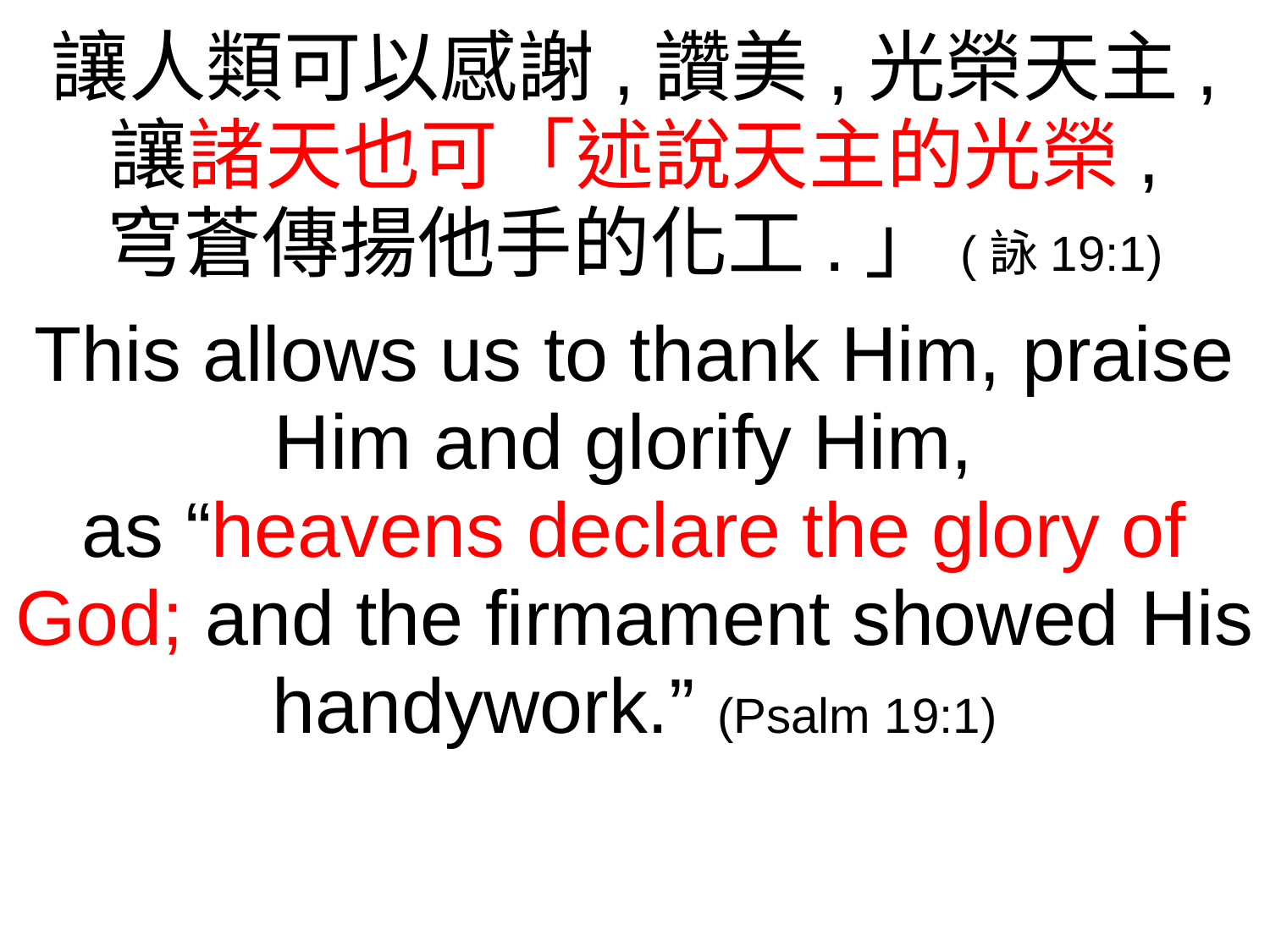

讓人類可以感謝,讚美,光榮天主,
讓諸天也可「述說天主的光榮,
穹蒼傳揚他手的化工.」(詠19:1)
This allows us to thank Him, praise Him and glorify Him,
as “heavens declare the glory of God; and the firmament showed His handywork.” (Psalm 19:1)